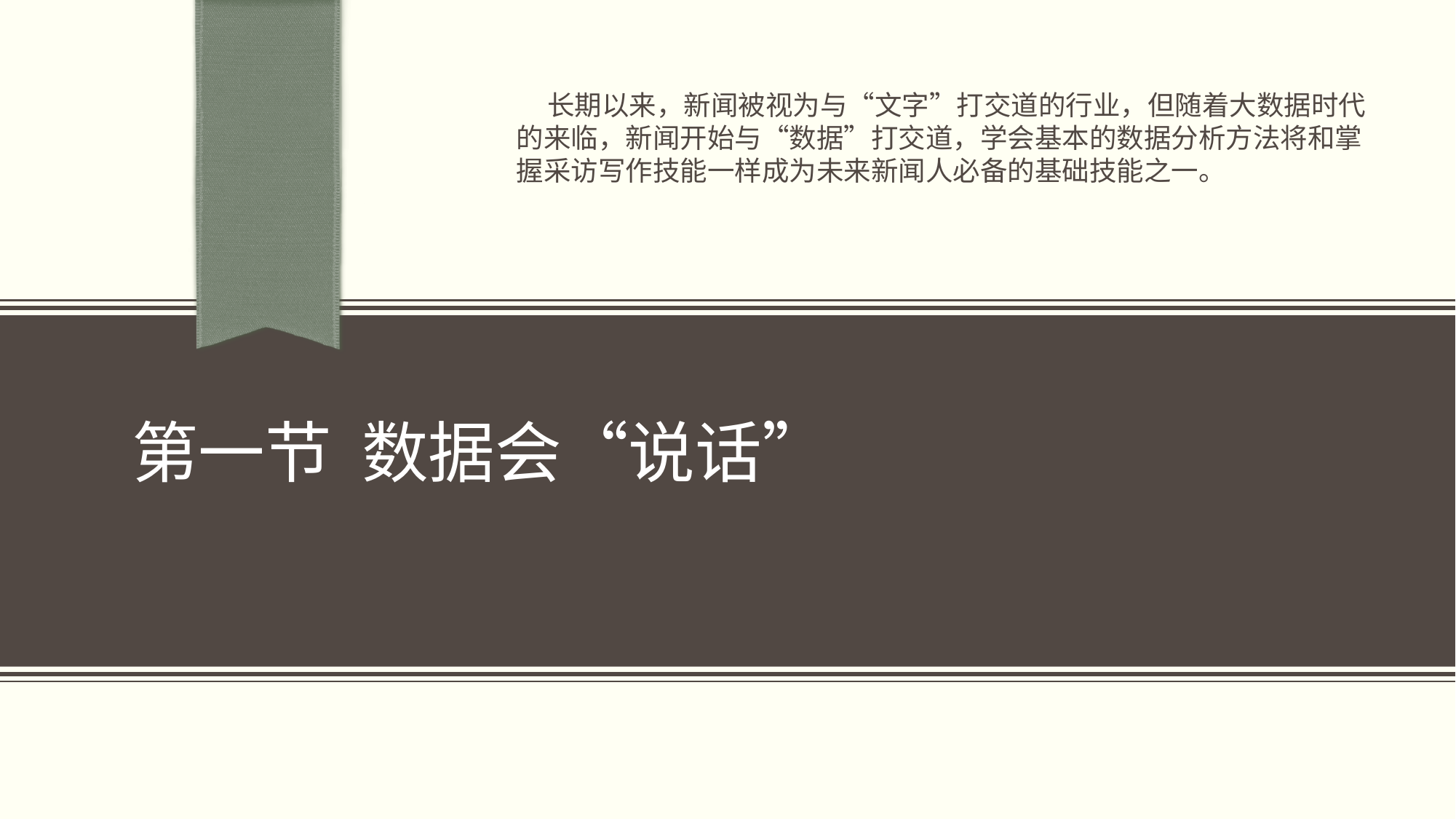

长期以来，新闻被视为与“文字”打交道的行业，但随着大数据时代的来临，新闻开始与“数据”打交道，学会基本的数据分析方法将和掌握采访写作技能一样成为未来新闻人必备的基础技能之一。
# 第一节  数据会“说话”